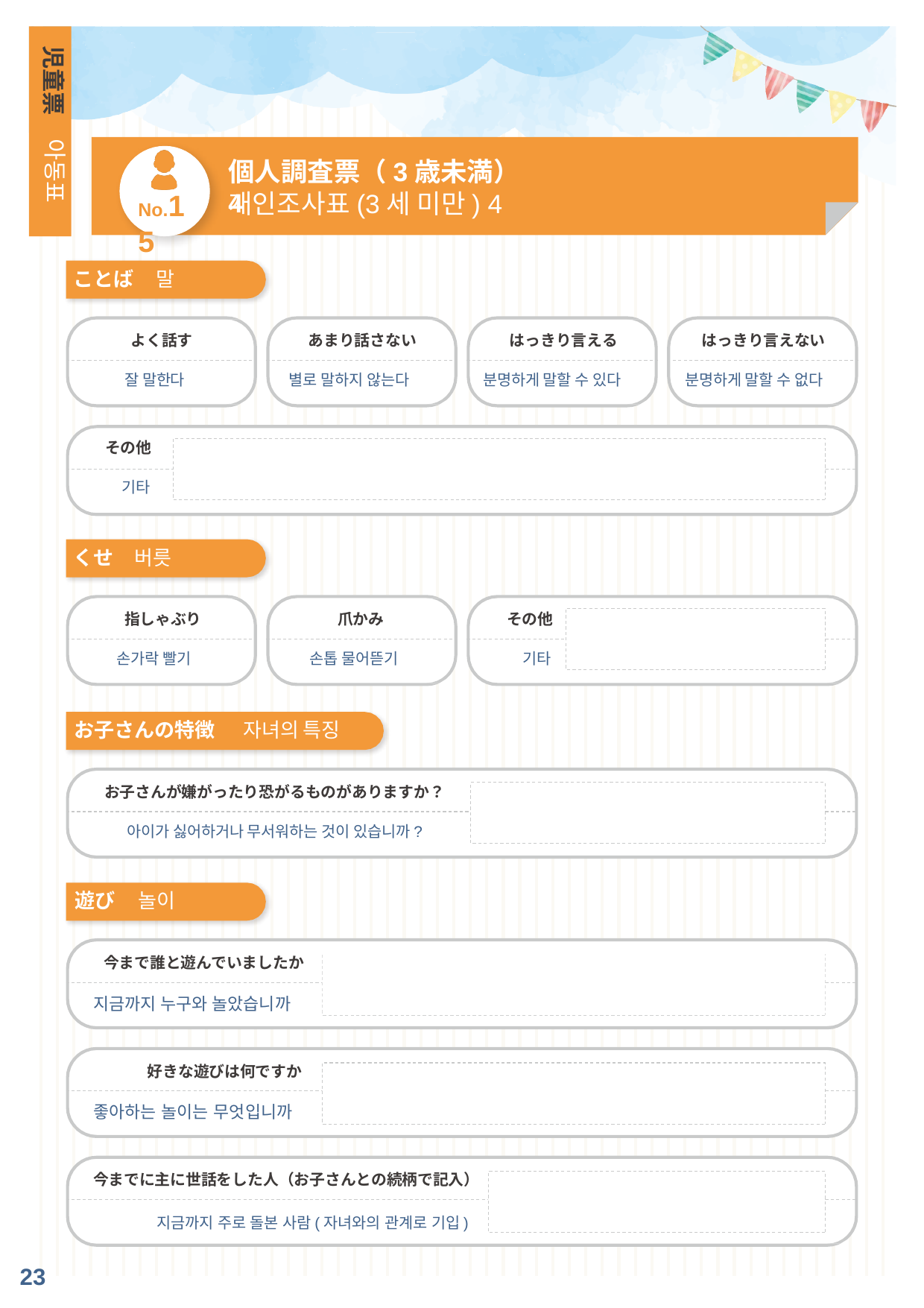

児童票

아동표
個人調査票（3歳未満）4
No.15
개인조사표(3세 미만) 4
ことば	말

よく話す
あまり話さない
はっきり言える
はっきり言えない
잘 말한다
별로 말하지 않는다
분명하게 말할 수 있다
분명하게 말할 수 없다

その他

기타
くせ	버릇

指しゃぶり
爪かみ
その他

손가락 빨기
손톱 물어뜯기
기타

お子さんの特徴
자녀의 특징
お子さんが嫌がったり恐がるものがありますか？
아이가 싫어하거나 무서워하는 것이 있습니까?
遊び	놀이

今まで誰と遊んでいましたか

지금까지 누구와 놀았습니까
好きな遊びは何ですか

좋아하는 놀이는 무엇입니까
今までに主に世話をした人（お子さんとの続柄で記入）
지금까지 주로 돌본 사람(자녀와의 관계로 기입)
23